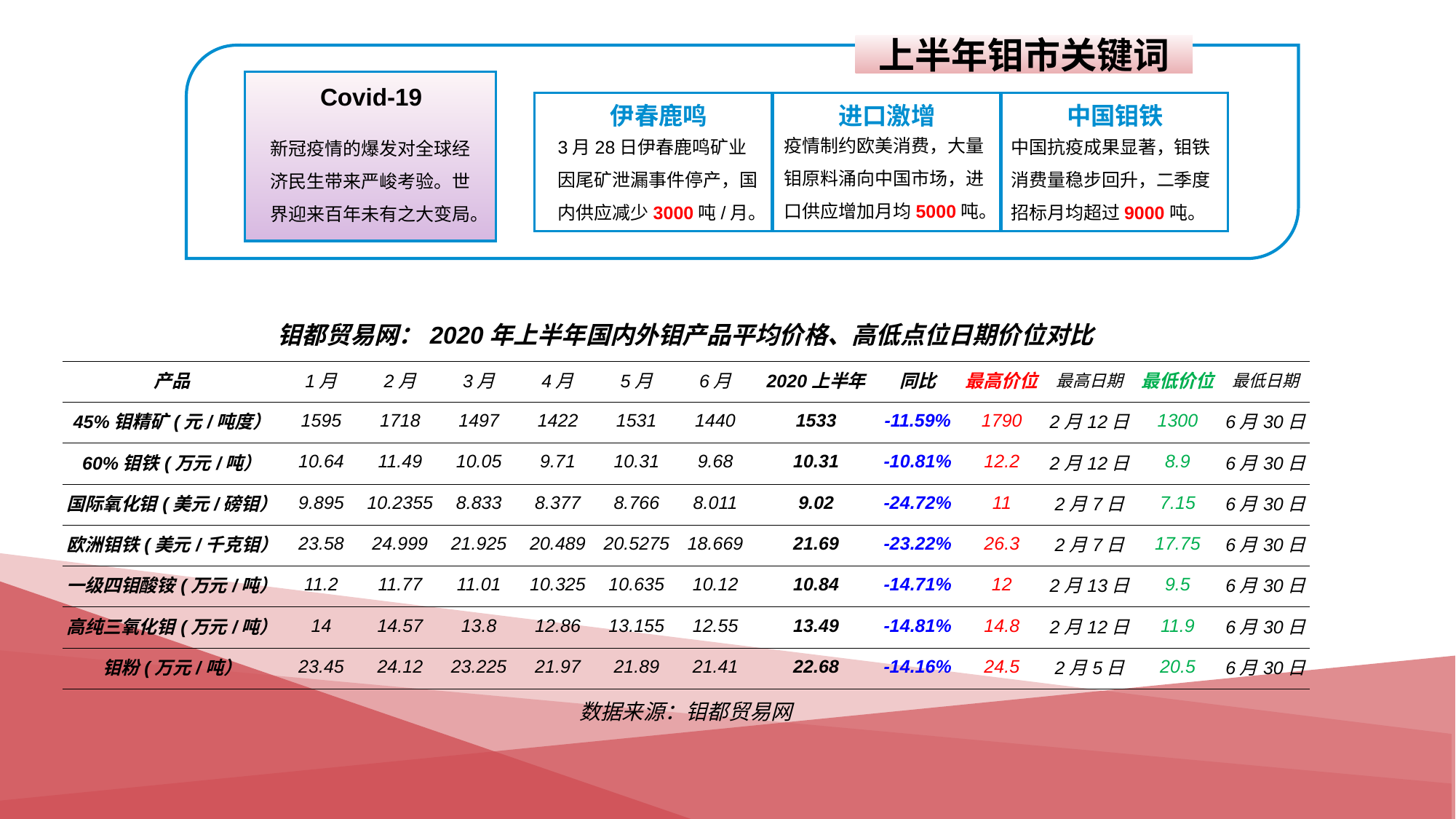

上半年钼市关键词

伊春鹿鸣
3月28日伊春鹿鸣矿业因尾矿泄漏事件停产，国内供应减少3000吨/月。

进口激增
疫情制约欧美消费，大量钼原料涌向中国市场，进口供应增加月均5000吨。

中国钼铁
中国抗疫成果显著，钼铁消费量稳步回升，二季度招标月均超过9000吨。
Covid-19

新冠疫情的爆发对全球经济民生带来严峻考验。世界迎来百年未有之大变局。
| 钼都贸易网：2020年上半年国内外钼产品平均价格、高低点位日期价位对比 |  |  |  |  |  |  |  |  |  |  |  |  |
| --- | --- | --- | --- | --- | --- | --- | --- | --- | --- | --- | --- | --- |
| 产品 | 1月 | 2月 | 3月 | 4月 | 5月 | 6月 | 2020上半年 | 同比 | 最高价位 | 最高日期 | 最低价位 | 最低日期 |
| 45%钼精矿(元/吨度） | 1595 | 1718 | 1497 | 1422 | 1531 | 1440 | 1533 | -11.59% | 1790 | 2月12日 | 1300 | 6月30日 |
| 60%钼铁(万元/吨） | 10.64 | 11.49 | 10.05 | 9.71 | 10.31 | 9.68 | 10.31 | -10.81% | 12.2 | 2月12日 | 8.9 | 6月30日 |
| 国际氧化钼(美元/磅钼） | 9.895 | 10.2355 | 8.833 | 8.377 | 8.766 | 8.011 | 9.02 | -24.72% | 11 | 2月7日 | 7.15 | 6月30日 |
| 欧洲钼铁(美元/千克钼） | 23.58 | 24.999 | 21.925 | 20.489 | 20.5275 | 18.669 | 21.69 | -23.22% | 26.3 | 2月7日 | 17.75 | 6月30日 |
| 一级四钼酸铵(万元/吨） | 11.2 | 11.77 | 11.01 | 10.325 | 10.635 | 10.12 | 10.84 | -14.71% | 12 | 2月13日 | 9.5 | 6月30日 |
| 高纯三氧化钼(万元/吨） | 14 | 14.57 | 13.8 | 12.86 | 13.155 | 12.55 | 13.49 | -14.81% | 14.8 | 2月12日 | 11.9 | 6月30日 |
| 钼粉(万元/吨） | 23.45 | 24.12 | 23.225 | 21.97 | 21.89 | 21.41 | 22.68 | -14.16% | 24.5 | 2月5日 | 20.5 | 6月30日 |
| 数据来源：钼都贸易网 |  |  |  |  |  |  |  |  |  |  |  |  |